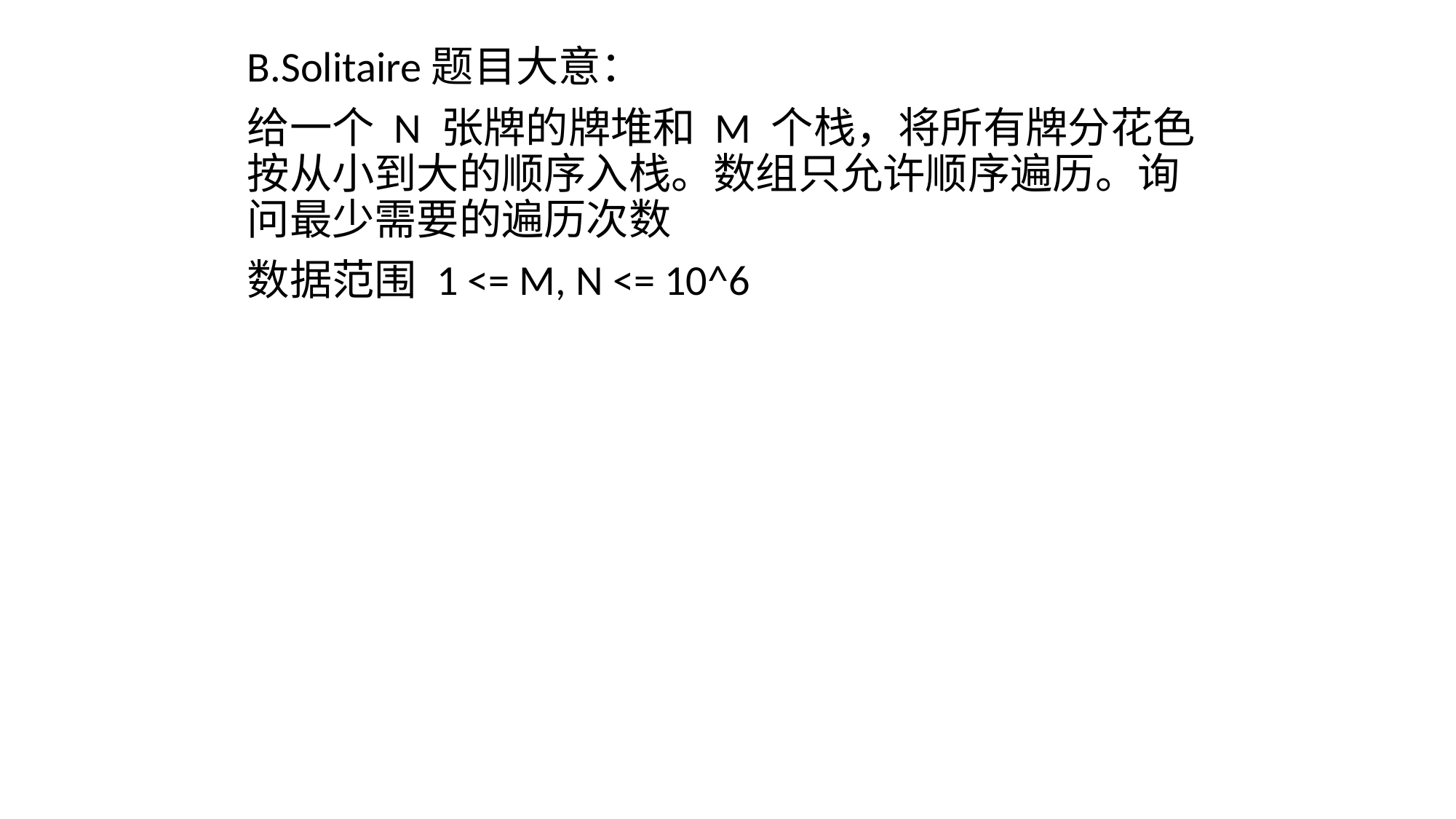

B.Solitaire题目大意：
给一个 N 张牌的牌堆和 M 个栈，将所有牌分花色按从小到大的顺序入栈。数组只允许顺序遍历。询问最少需要的遍历次数
数据范围 1 <= M, N <= 10^6